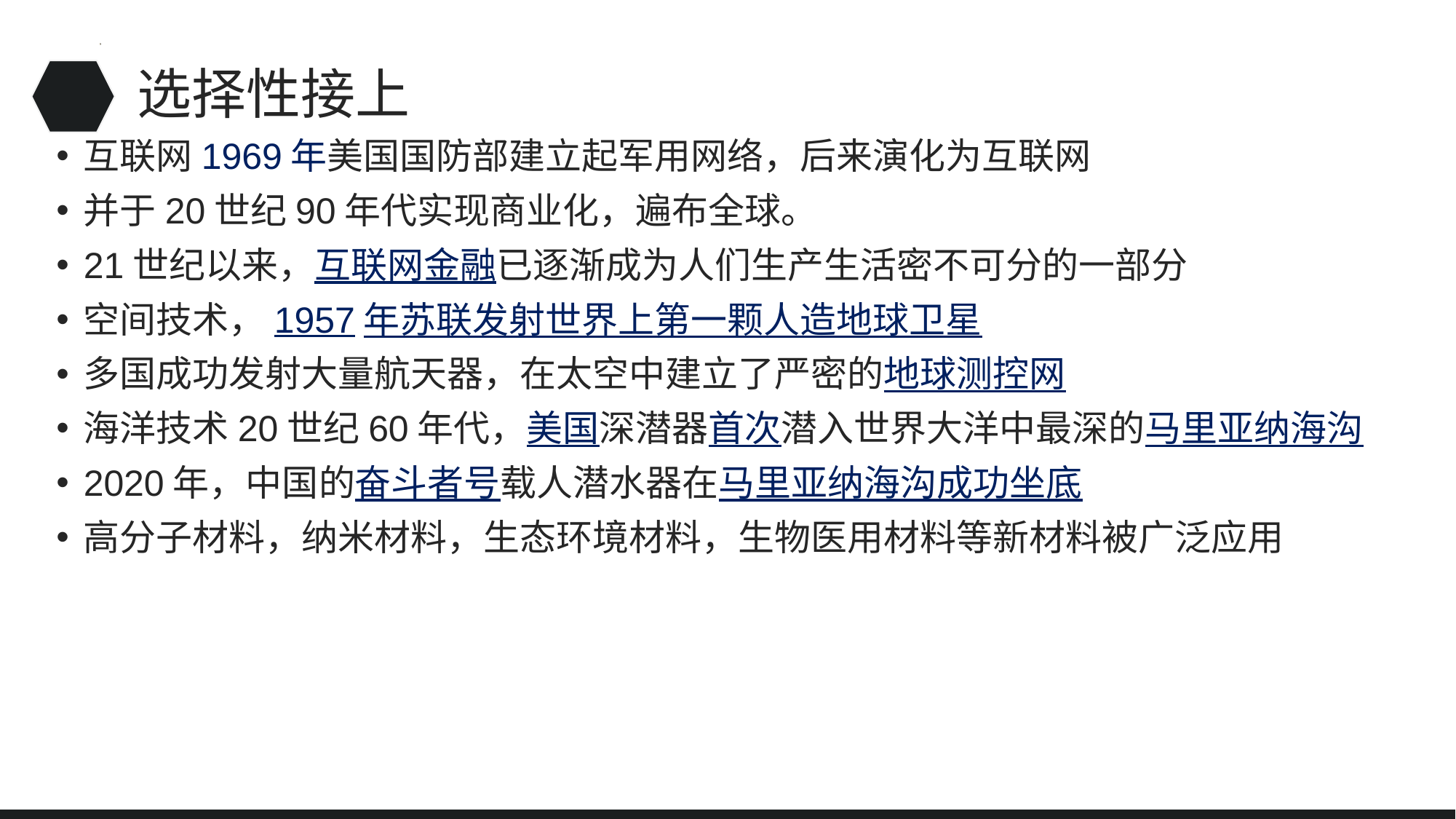

# 选择性接上
互联网1969年美国国防部建立起军用网络，后来演化为互联网
并于20世纪90年代实现商业化，遍布全球。
21世纪以来，互联网金融已逐渐成为人们生产生活密不可分的一部分
空间技术，1957年苏联发射世界上第一颗人造地球卫星
多国成功发射大量航天器，在太空中建立了严密的地球测控网
海洋技术20世纪60年代，美国深潜器首次潜入世界大洋中最深的马里亚纳海沟
2020年，中国的奋斗者号载人潜水器在马里亚纳海沟成功坐底
高分子材料，纳米材料，生态环境材料，生物医用材料等新材料被广泛应用